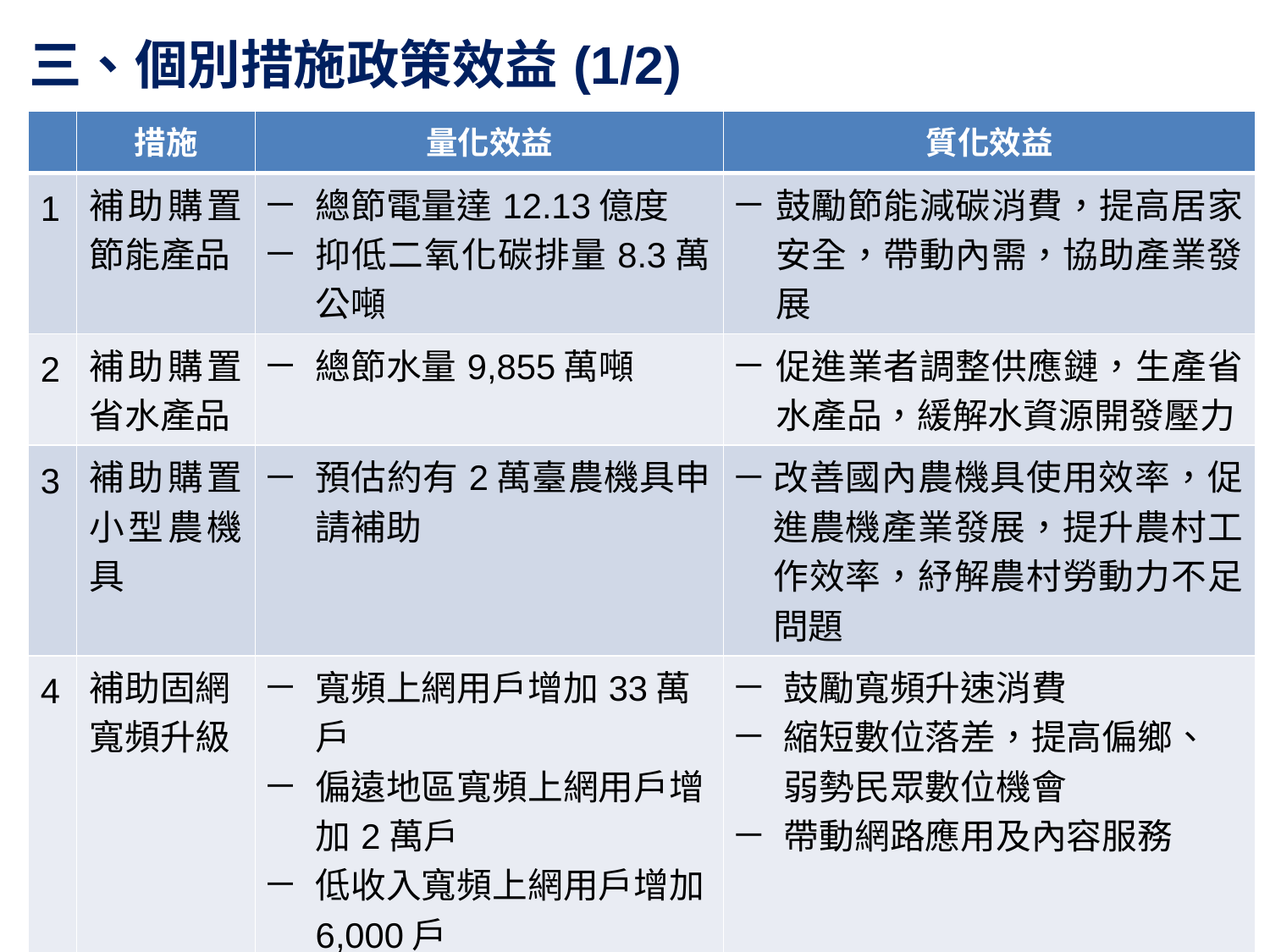

三、個別措施政策效益(1/2)
|  | 措施 | 量化效益 | 質化效益 |
| --- | --- | --- | --- |
| 1 | 補助購置節能產品 | 總節電量達12.13億度 抑低二氧化碳排量8.3萬公噸 | 鼓勵節能減碳消費，提高居家安全，帶動內需，協助產業發展 |
| 2 | 補助購置省水產品 | 總節水量9,855萬噸 | 促進業者調整供應鏈，生產省水產品，緩解水資源開發壓力 |
| 3 | 補助購置小型農機具 | 預估約有2萬臺農機具申請補助 | 改善國內農機具使用效率，促進農機產業發展，提升農村工作效率，紓解農村勞動力不足問題 |
| 4 | 補助固網寬頻升級 | 寬頻上網用戶增加33萬戶 偏遠地區寬頻上網用戶增加2萬戶 低收入寬頻上網用戶增加6,000戶 | 鼓勵寬頻升速消費 縮短數位落差，提高偏鄉、弱勢民眾數位機會 帶動網路應用及內容服務 |
12